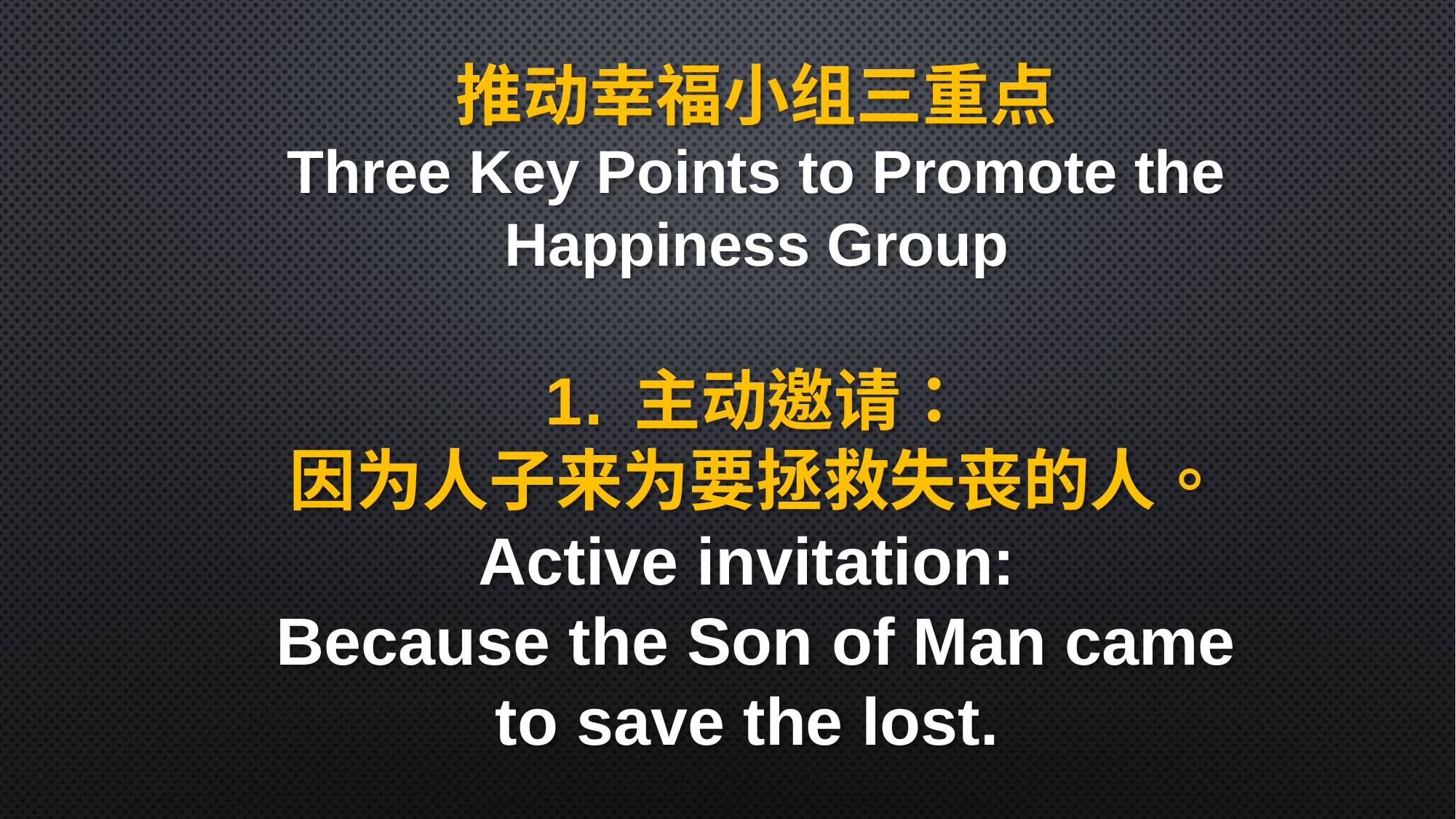

推动幸福小组三重点
Three Key Points to Promote the Happiness Group

主动邀请：
因为人子来为要拯救失丧的人。
Active invitation:
Because the Son of Man came to save the lost.